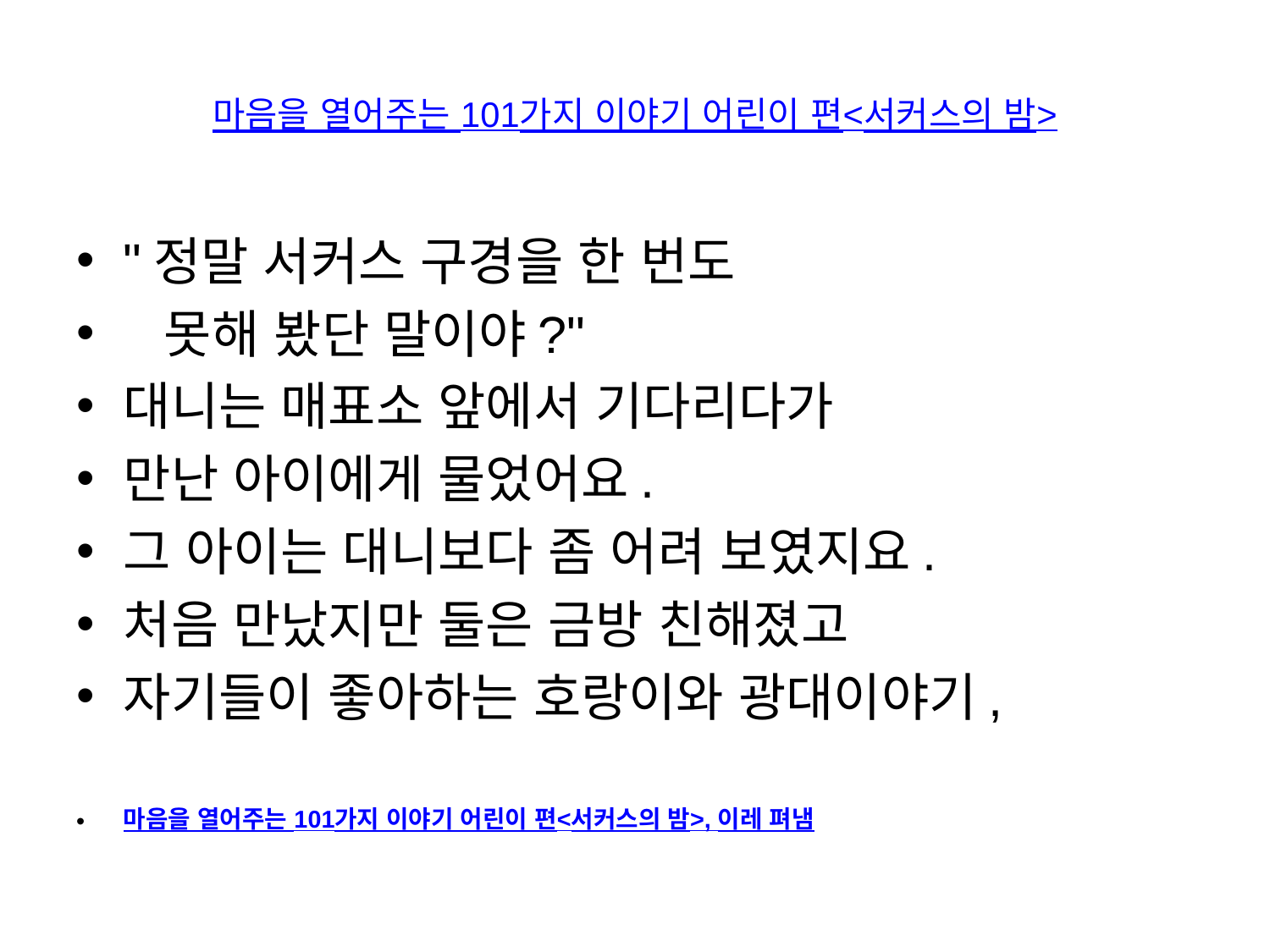

# 마음을 열어주는 101가지 이야기 어린이 편<서커스의 밤>
"정말 서커스 구경을 한 번도
  못해 봤단 말이야?"
대니는 매표소 앞에서 기다리다가
만난 아이에게 물었어요.
그 아이는 대니보다 좀 어려 보였지요.
처음 만났지만 둘은 금방 친해졌고
자기들이 좋아하는 호랑이와 광대이야기,

마음을 열어주는 101가지 이야기 어린이 편<서커스의 밤>, 이레 펴냄